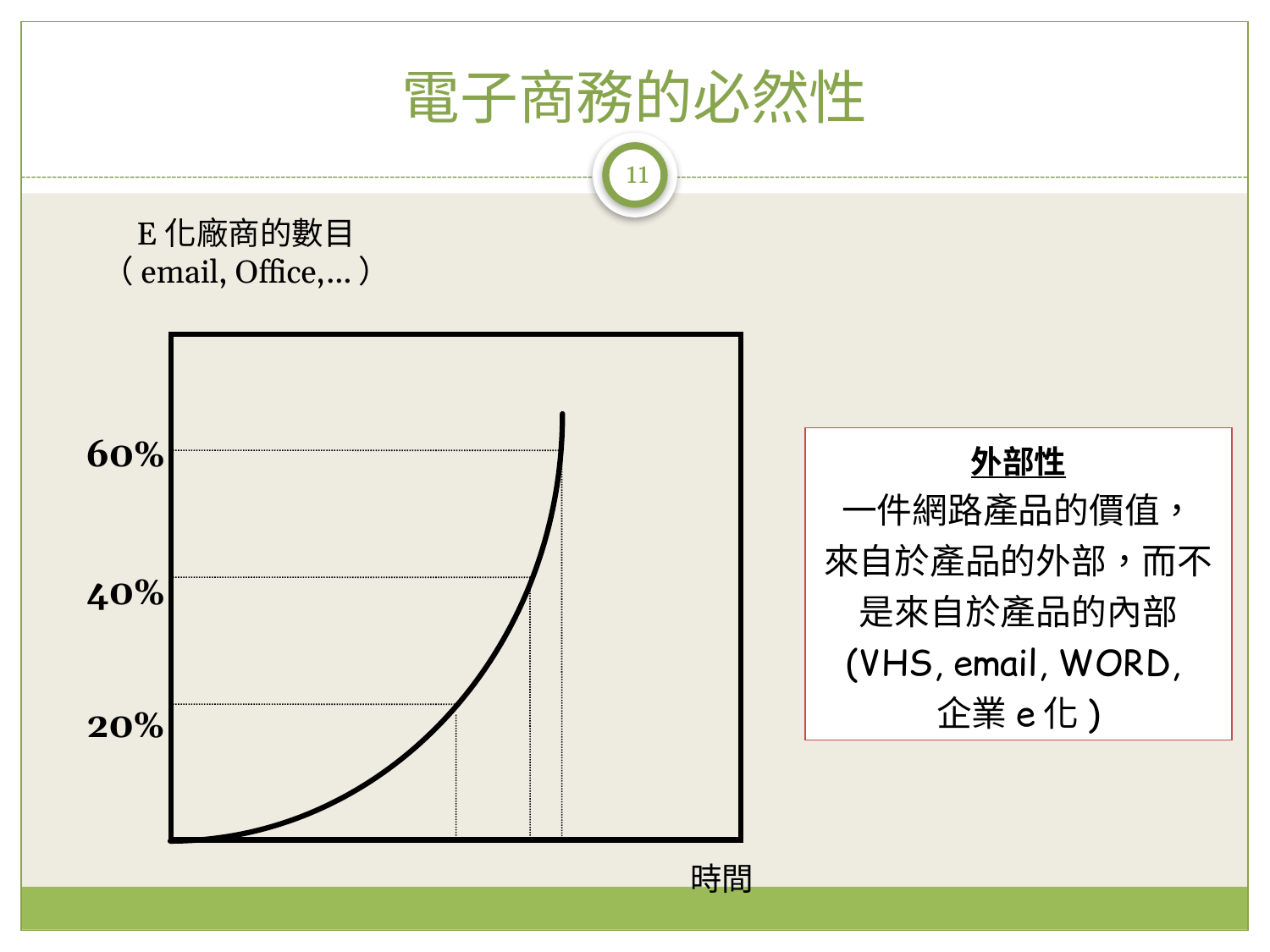

# 電子商務的必然性
11
E化廠商的數目
（email, Office,…）

60%

40%

20%

外部性
一件網路產品的價值，
來自於產品的外部，而不是來自於產品的內部
(VHS, email, WORD,
企業e化)
時間